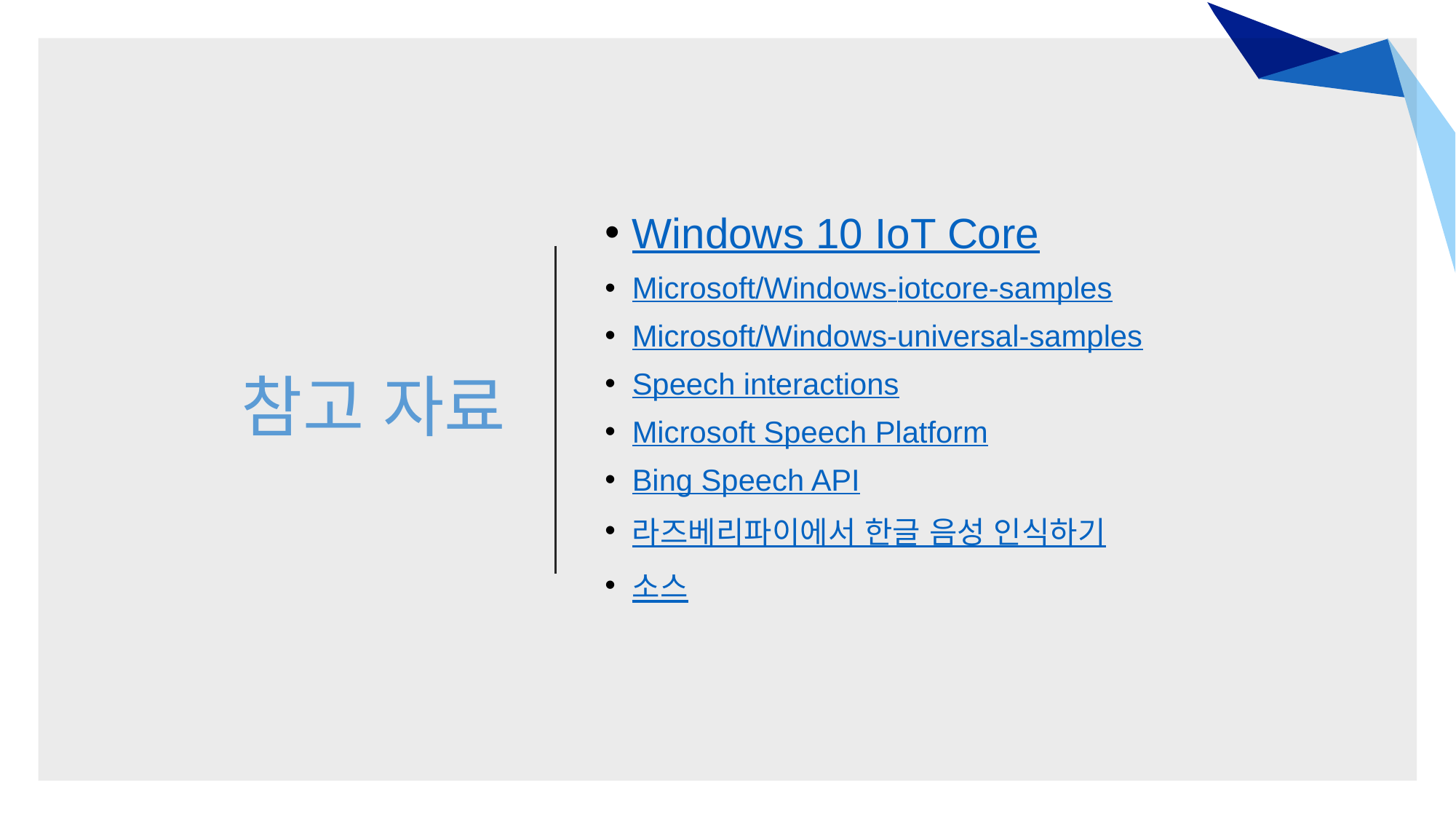

# 참고 자료
Windows 10 IoT Core
Microsoft/Windows-iotcore-samples
Microsoft/Windows-universal-samples
Speech interactions
Microsoft Speech Platform
Bing Speech API
라즈베리파이에서 한글 음성 인식하기
소스